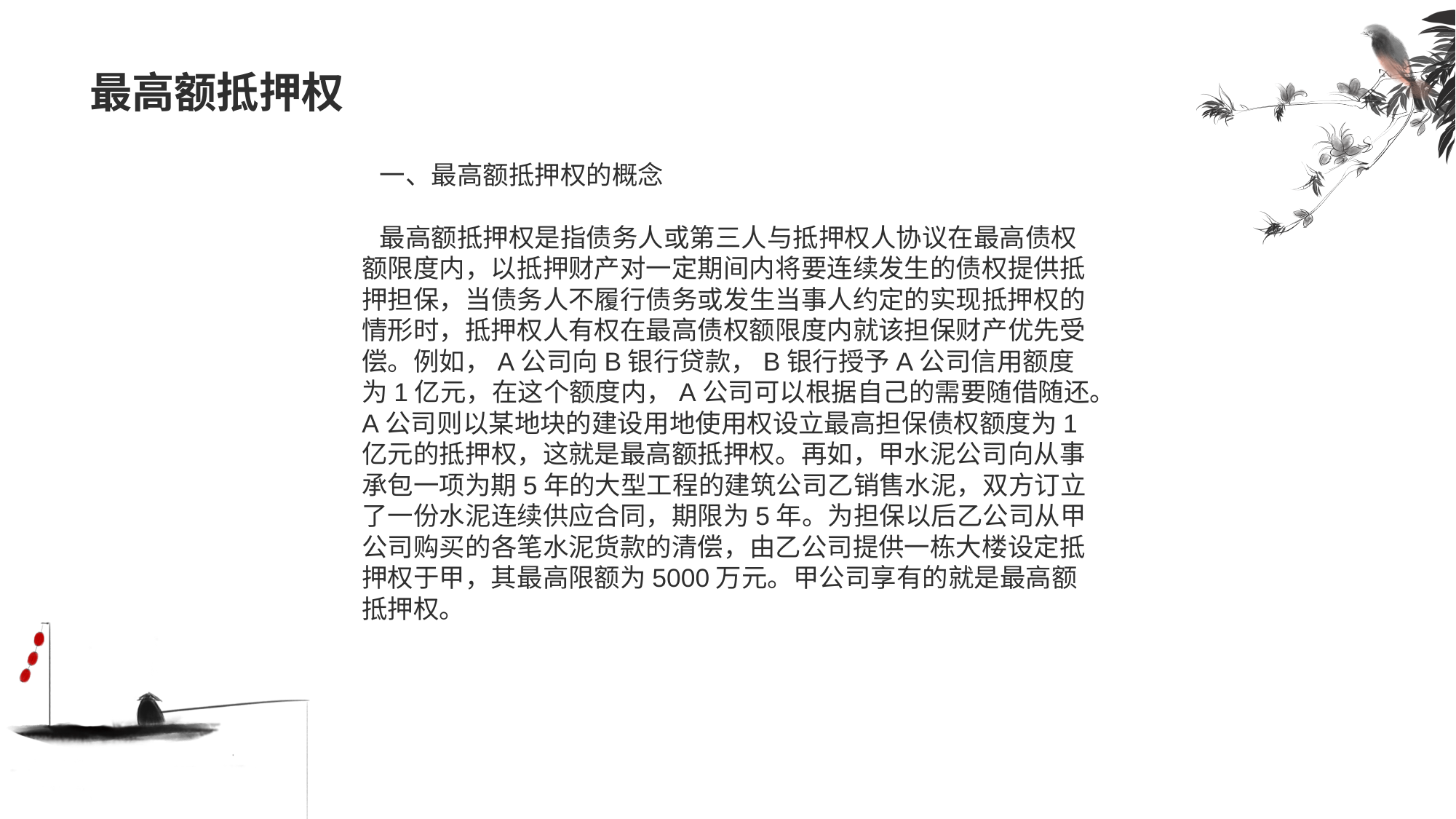

# 最高额抵押权

  一、最高额抵押权的概念

  最高额抵押权是指债务人或第三人与抵押权人协议在最高债权额限度内，以抵押财产对一定期间内将要连续发生的债权提供抵押担保，当债务人不履行债务或发生当事人约定的实现抵押权的情形时，抵押权人有权在最高债权额限度内就该担保财产优先受偿。例如，A公司向B银行贷款，B银行授予A公司信用额度为1亿元，在这个额度内，A公司可以根据自己的需要随借随还。A公司则以某地块的建设用地使用权设立最高担保债权额度为1亿元的抵押权，这就是最高额抵押权。再如，甲水泥公司向从事承包一项为期5年的大型工程的建筑公司乙销售水泥，双方订立了一份水泥连续供应合同，期限为5年。为担保以后乙公司从甲公司购买的各笔水泥货款的清偿，由乙公司提供一栋大楼设定抵押权于甲，其最高限额为5000万元。甲公司享有的就是最高额抵押权。
167